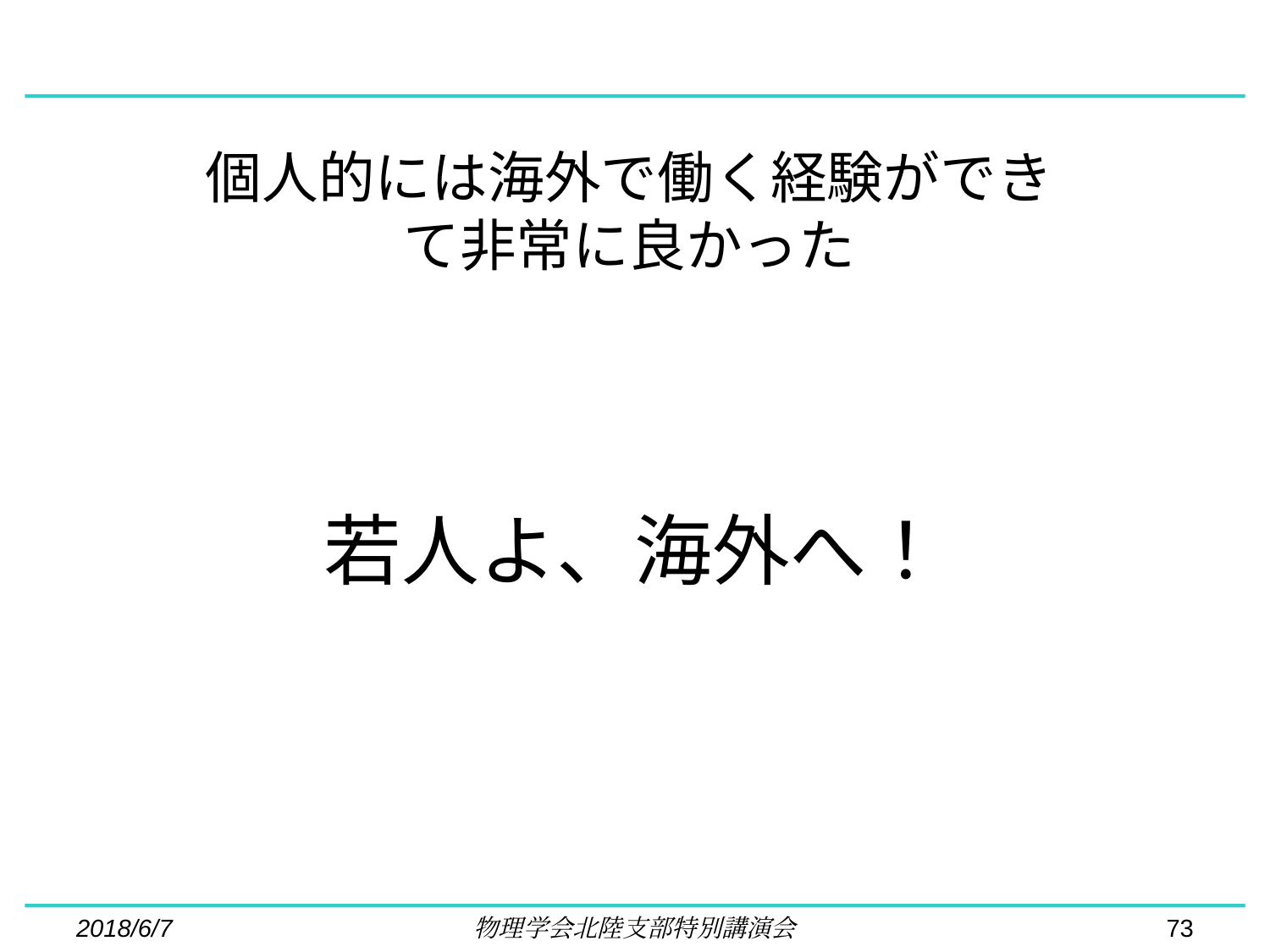

個人的には海外で働く経験ができて非常に良かった
# 若人よ、海外へ！
2018/6/7
物理学会北陸支部特別講演会
73